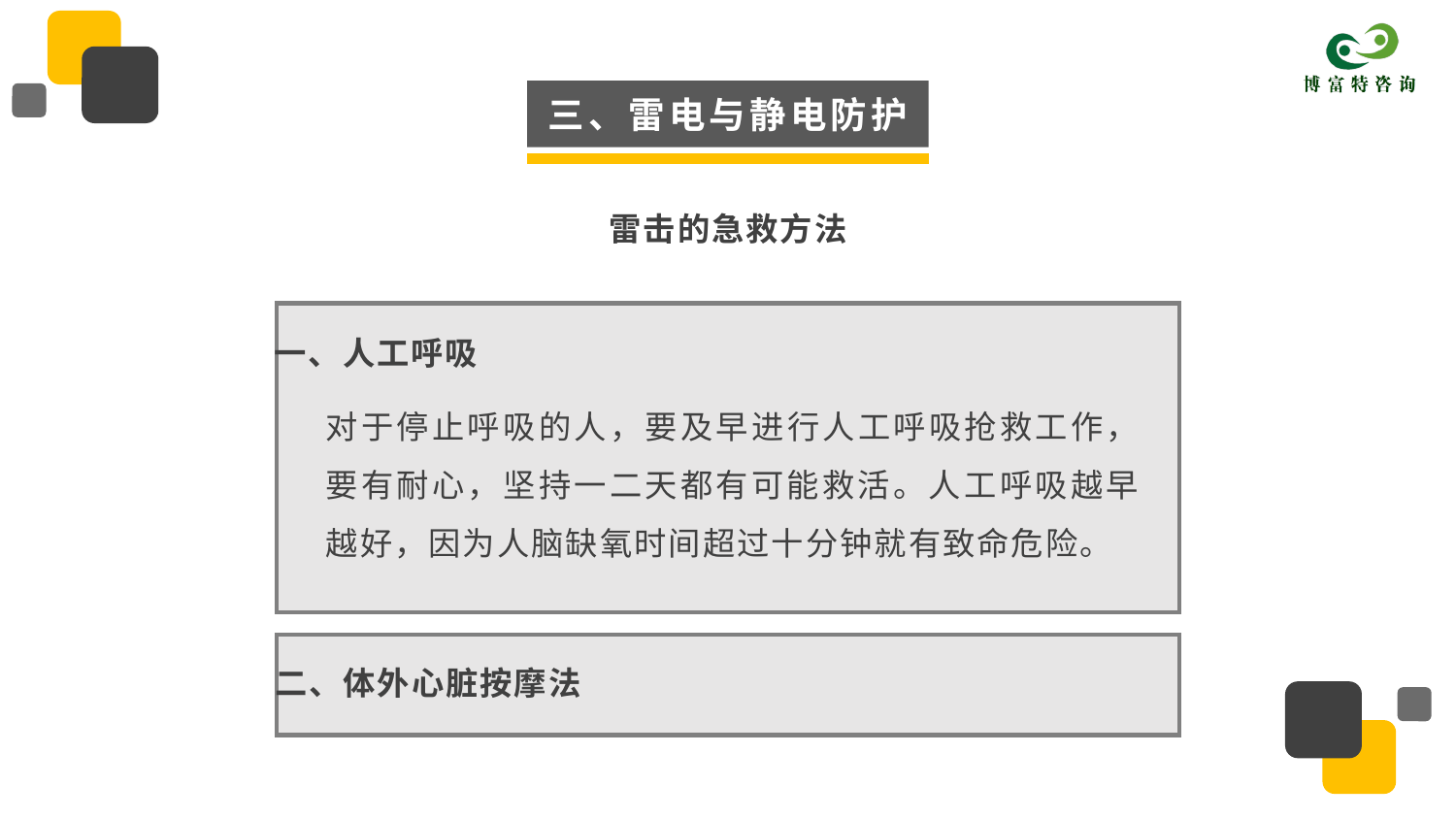

三、雷电与静电防护
雷击的急救方法

一、人工呼吸
对于停止呼吸的人，要及早进行人工呼吸抢救工作，要有耐心，坚持一二天都有可能救活。人工呼吸越早越好，因为人脑缺氧时间超过十分钟就有致命危险。

二、体外心脏按摩法